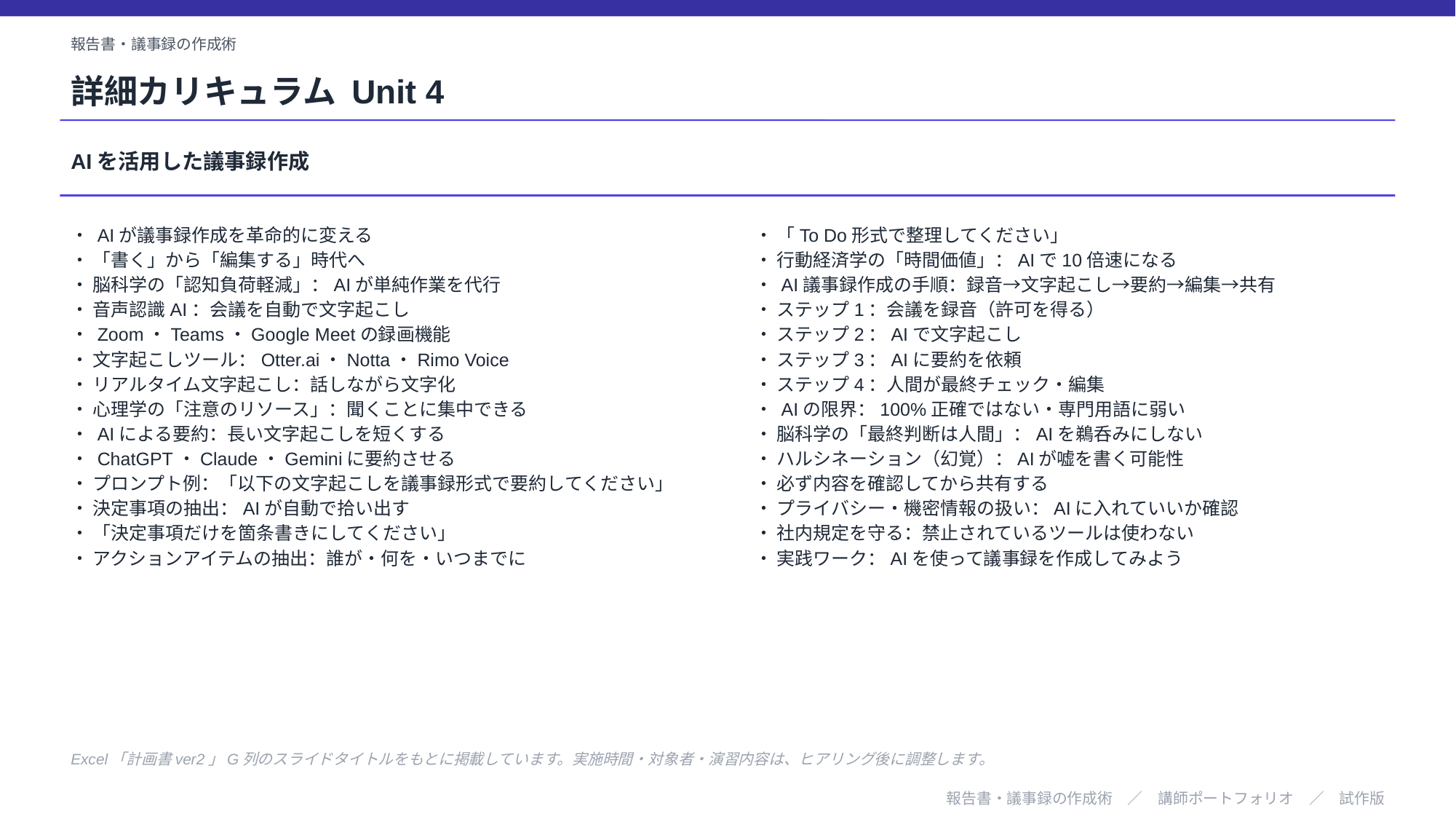

報告書・議事録の作成術
詳細カリキュラム Unit 4

AIを活用した議事録作成

・ AIが議事録作成を革命的に変える
・ 「書く」から「編集する」時代へ
・ 脳科学の「認知負荷軽減」：AIが単純作業を代行
・ 音声認識AI：会議を自動で文字起こし
・ Zoom・Teams・Google Meetの録画機能
・ 文字起こしツール：Otter.ai・Notta・Rimo Voice
・ リアルタイム文字起こし：話しながら文字化
・ 心理学の「注意のリソース」：聞くことに集中できる
・ AIによる要約：長い文字起こしを短くする
・ ChatGPT・Claude・Geminiに要約させる
・ プロンプト例：「以下の文字起こしを議事録形式で要約してください」
・ 決定事項の抽出：AIが自動で拾い出す
・ 「決定事項だけを箇条書きにしてください」
・ アクションアイテムの抽出：誰が・何を・いつまでに
・ 「To Do形式で整理してください」
・ 行動経済学の「時間価値」：AIで10倍速になる
・ AI議事録作成の手順：録音→文字起こし→要約→編集→共有
・ ステップ1：会議を録音（許可を得る）
・ ステップ2：AIで文字起こし
・ ステップ3：AIに要約を依頼
・ ステップ4：人間が最終チェック・編集
・ AIの限界：100%正確ではない・専門用語に弱い
・ 脳科学の「最終判断は人間」：AIを鵜呑みにしない
・ ハルシネーション（幻覚）：AIが嘘を書く可能性
・ 必ず内容を確認してから共有する
・ プライバシー・機密情報の扱い：AIに入れていいか確認
・ 社内規定を守る：禁止されているツールは使わない
・ 実践ワーク：AIを使って議事録を作成してみよう
Excel「計画書ver2」G列のスライドタイトルをもとに掲載しています。実施時間・対象者・演習内容は、ヒアリング後に調整します。
報告書・議事録の作成術　／　講師ポートフォリオ　／　試作版